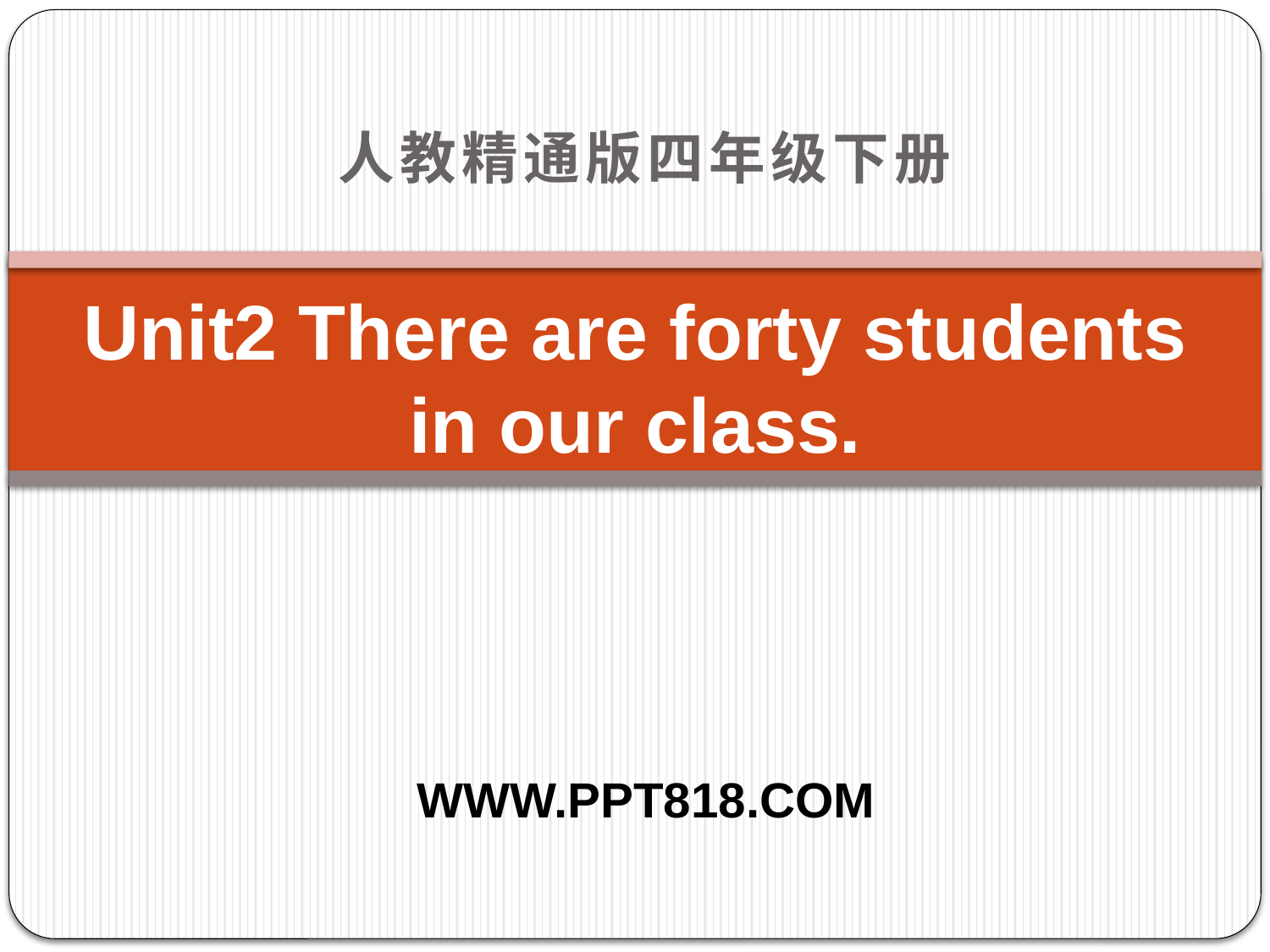

人教精通版四年级下册
# Unit2 There are forty students in our class.
WWW.PPT818.COM